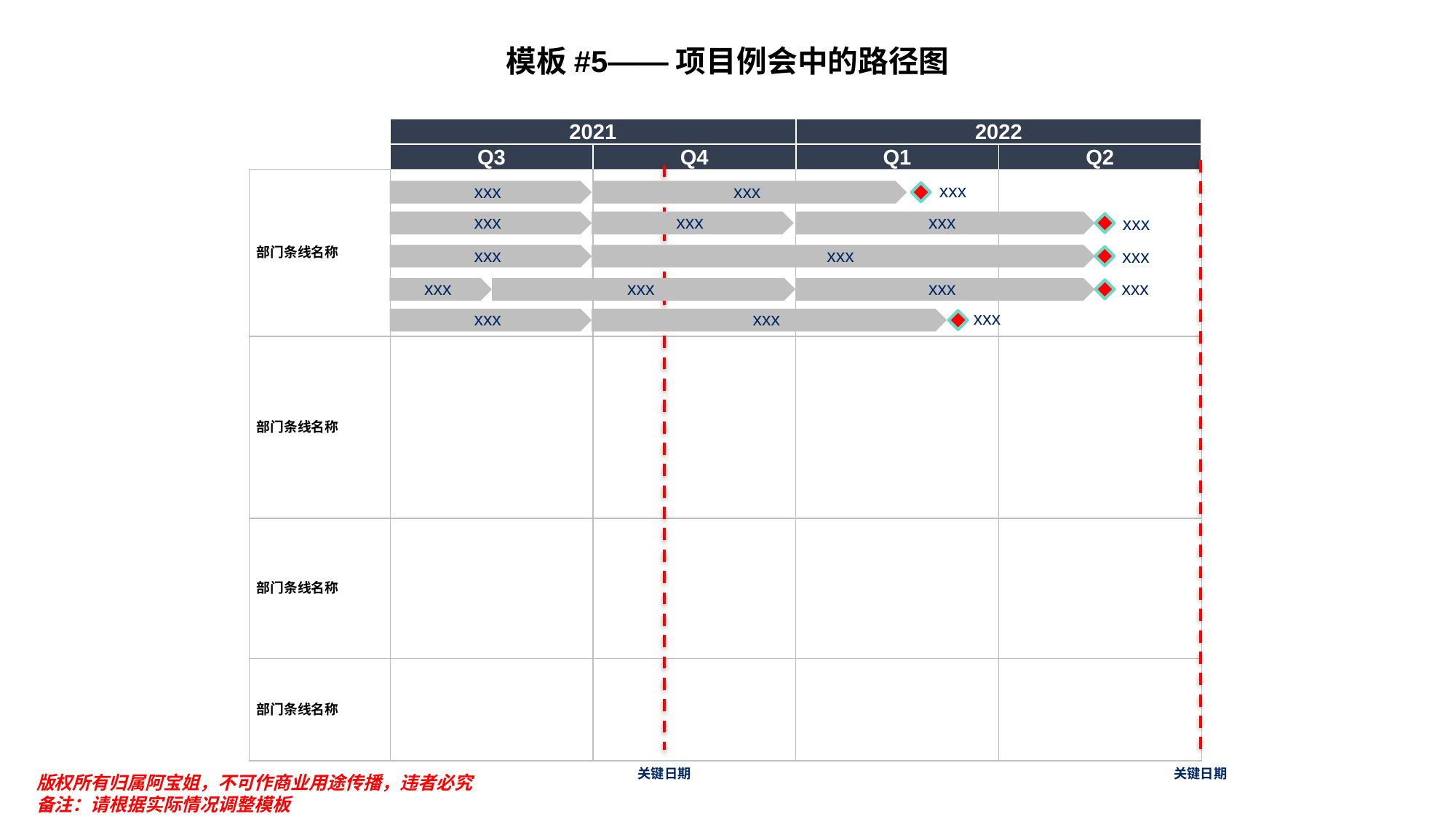

模板#5——项目例会中的路径图
|  | 2021 |  | 2022 |  |
| --- | --- | --- | --- | --- |
|  | Q3 | Q4 | Q1 | Q2 |
| 部门条线名称 |  |  |  |  |
| 部门条线名称 |  |  |  |  |
| 部门条线名称 |  |  |  |  |
| 部门条线名称 |  |  |  |  |
xxx
xxx
xxx

xxx
xxx
xxx
xxx

xxx
xxx

xxx
xxx
xxx
xxx
xxx

xxx
xxx
xxx

关键日期
关键日期
版权所有归属阿宝姐，不可作商业用途传播，违者必究
备注：请根据实际情况调整模板